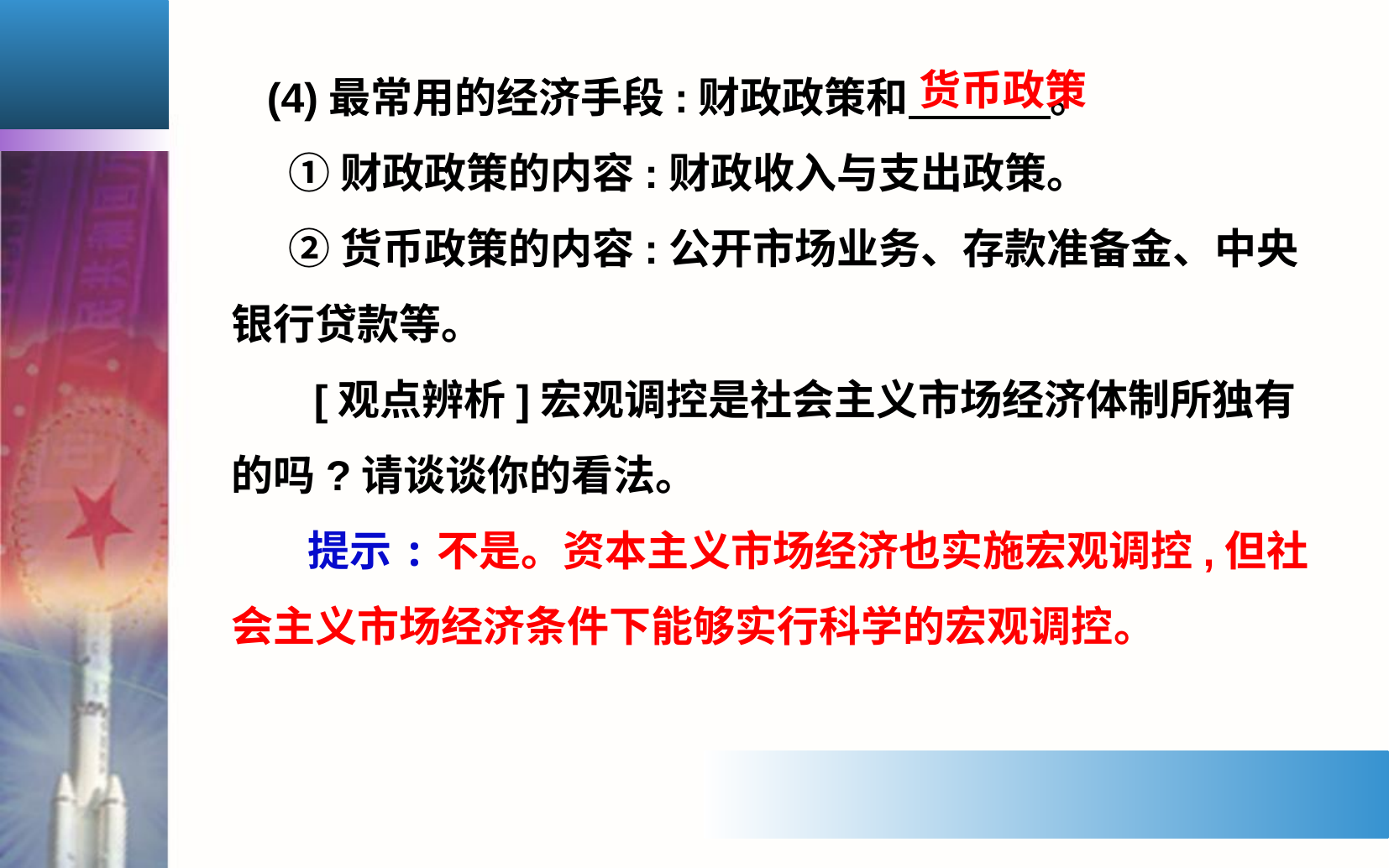

(4)最常用的经济手段:财政政策和               。
      ①财政政策的内容:财政收入与支出政策。
      ②货币政策的内容:公开市场业务、存款准备金、中央银行贷款等。
       [观点辨析]宏观调控是社会主义市场经济体制所独有的吗?请谈谈你的看法。
       提示:不是。资本主义市场经济也实施宏观调控,但社会主义市场经济条件下能够实行科学的宏观调控。
货币政策